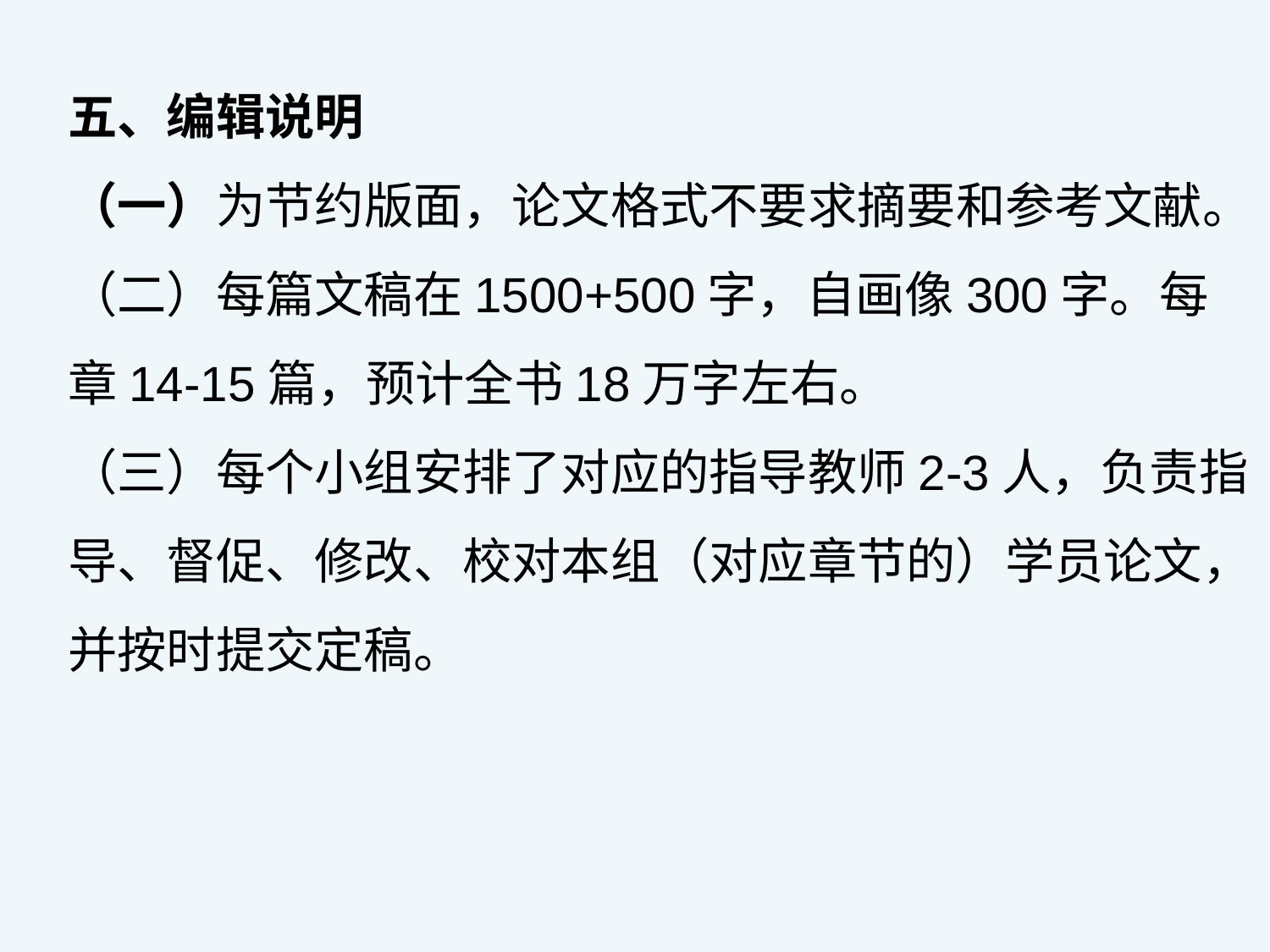

五、编辑说明
（一）为节约版面，论文格式不要求摘要和参考文献。
（二）每篇文稿在1500+500字，自画像300字。每章14-15篇，预计全书18万字左右。
（三）每个小组安排了对应的指导教师2-3人，负责指导、督促、修改、校对本组（对应章节的）学员论文，并按时提交定稿。